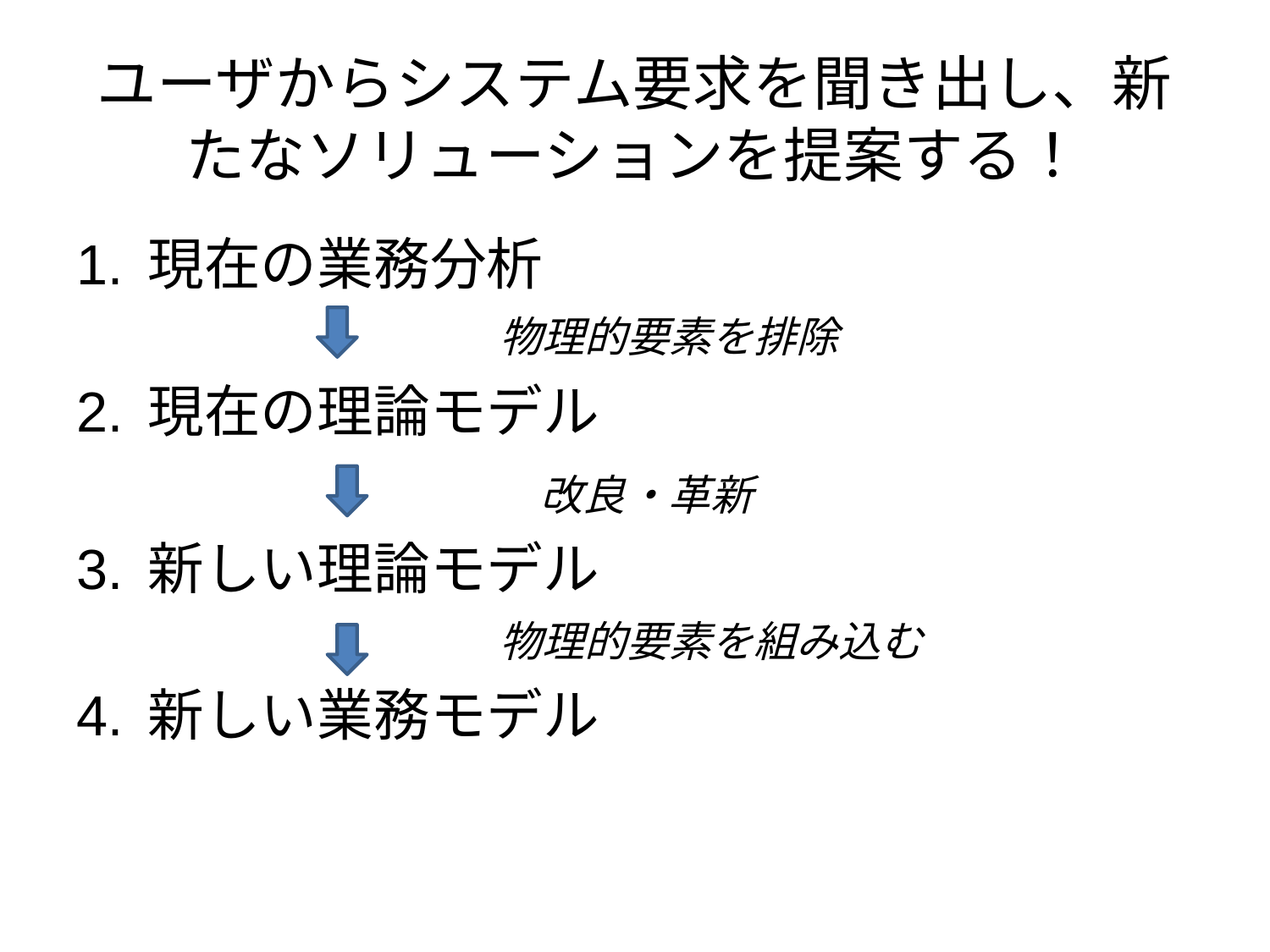

# ユーザからシステム要求を聞き出し、新たなソリューションを提案する！
現在の業務分析
　　　　　　 物理的要素を排除
現在の理論モデル
　　　　　　　　 改良・革新
新しい理論モデル
　　　　　　 物理的要素を組み込む
新しい業務モデル